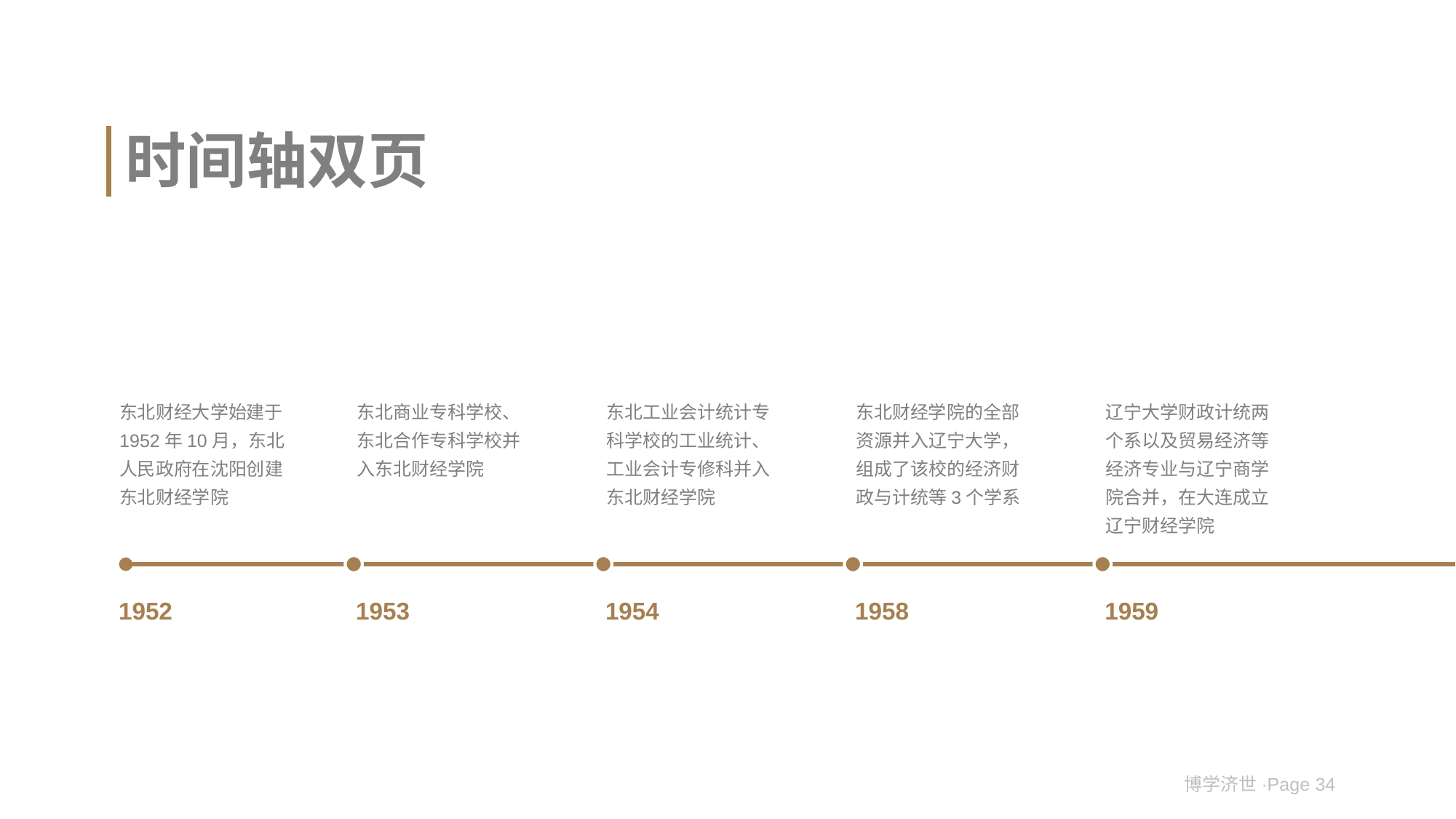

时间轴双页
东北财经大学始建于1952年10月，东北人民政府在沈阳创建东北财经学院
东北商业专科学校、东北合作专科学校并入东北财经学院
东北工业会计统计专科学校的工业统计、工业会计专修科并入东北财经学院
东北财经学院的全部资源并入辽宁大学，组成了该校的经济财政与计统等3个学系
辽宁大学财政计统两个系以及贸易经济等经济专业与辽宁商学院合并，在大连成立辽宁财经学院

1952
1953
1954
1958
1959
博学济世·Page 34
双页时间轴已设计了过渡动画，只需要编辑填充文字即可直接使用